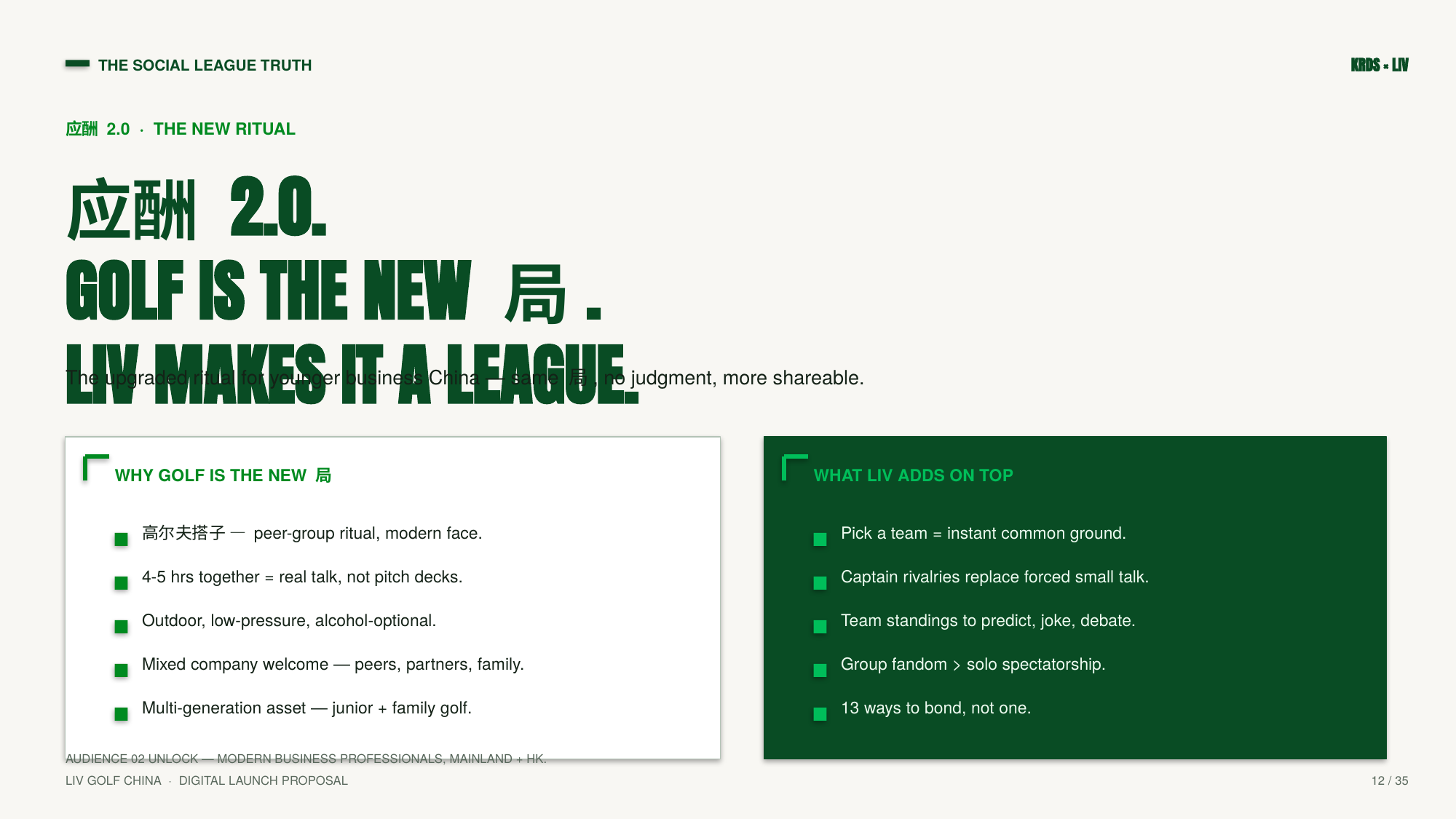

THE SOCIAL LEAGUE TRUTH
KRDS × LIV

应酬 2.0  ·  THE NEW RITUAL
应酬 2.0.
GOLF IS THE NEW 局.
LIV MAKES IT A LEAGUE.
The upgraded ritual for younger business China — same 局, no judgment, more shareable.

WHY GOLF IS THE NEW 局
WHAT LIV ADDS ON TOP
高尔夫搭子 — peer-group ritual, modern face.
Pick a team = instant common ground.

4-5 hrs together = real talk, not pitch decks.
Captain rivalries replace forced small talk.

Outdoor, low-pressure, alcohol-optional.
Team standings to predict, joke, debate.

Mixed company welcome — peers, partners, family.
Group fandom > solo spectatorship.

Multi-generation asset — junior + family golf.
13 ways to bond, not one.

AUDIENCE 02 UNLOCK — MODERN BUSINESS PROFESSIONALS, MAINLAND + HK.
LIV GOLF CHINA  ·  DIGITAL LAUNCH PROPOSAL
12 / 35